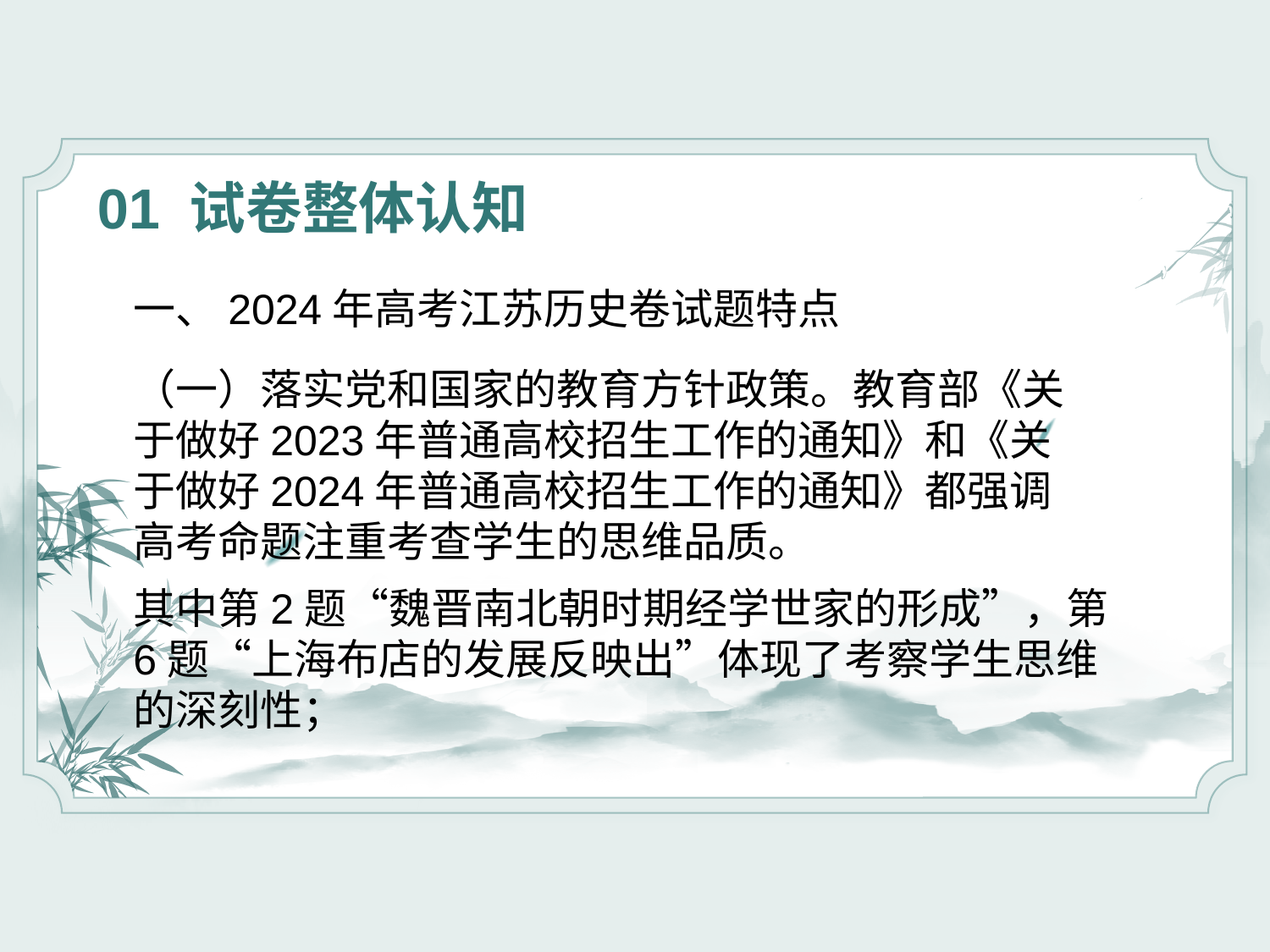

01 试卷整体认知
一、2024年高考江苏历史卷试题特点

（一）落实党和国家的教育方针政策。教育部《关于做好2023年普通高校招生工作的通知》和《关于做好2024年普通高校招生工作的通知》都强调高考命题注重考查学生的思维品质。
其中第2题“魏晋南北朝时期经学世家的形成”，第6题“上海布店的发展反映出”体现了考察学生思维的深刻性；